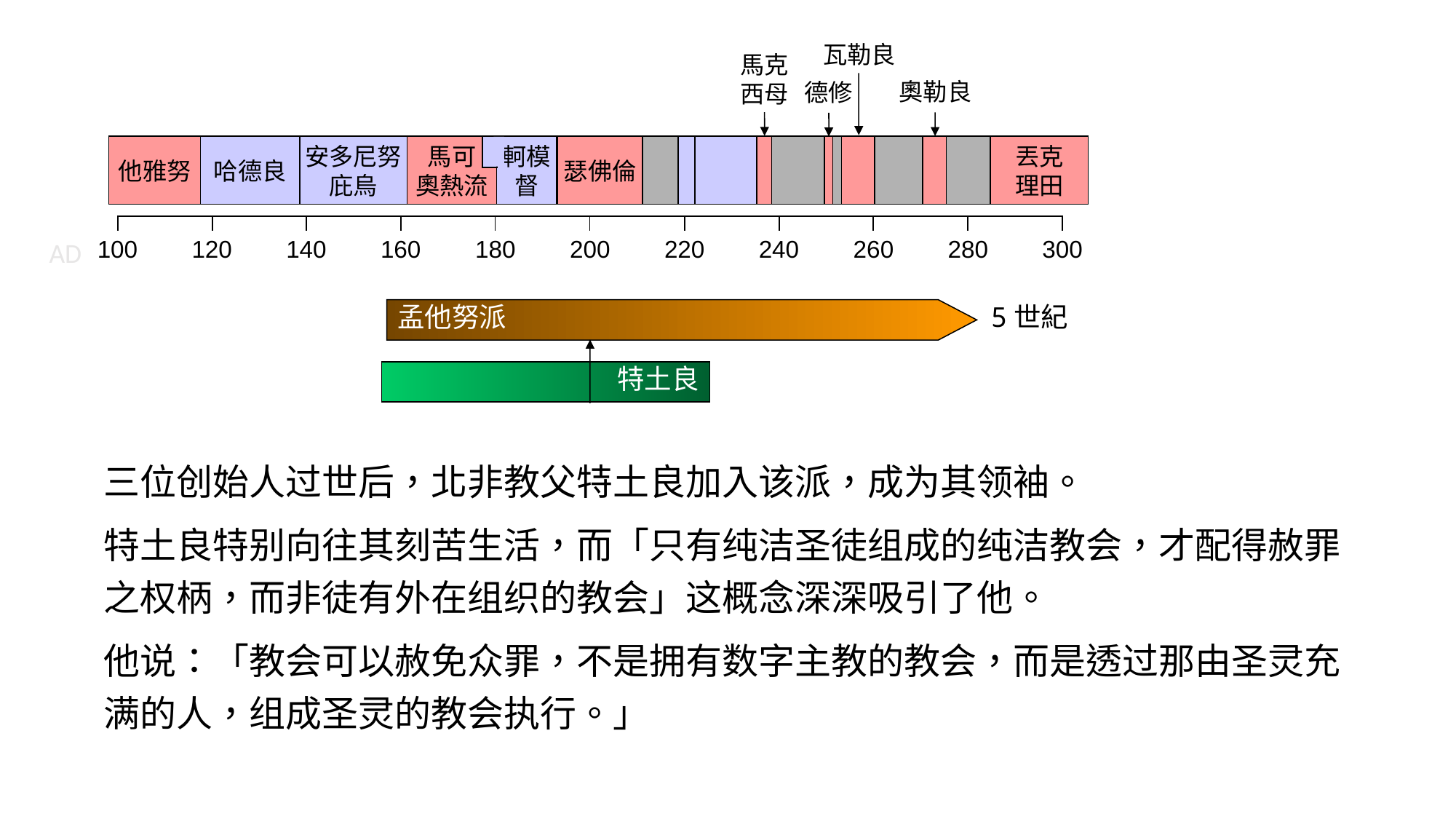

瓦勒良
馬克
西母
奧勒良
德修

他雅努
哈德良
安多尼努
庇烏
馬可
奧熱流
軻模
督

瑟佛倫

丟克
理田

|  |  |  |  |  |  |  |  |  |  |
| --- | --- | --- | --- | --- | --- | --- | --- | --- | --- |
AD
| 100 | 120 | 140 | 160 | 180 | 200 | 220 | 240 | 260 | 280 | 300 |
| --- | --- | --- | --- | --- | --- | --- | --- | --- | --- | --- |
5世紀
孟他努派

特土良
三位创始人过世后，北非教父特土良加入该派，成为其领袖。
特土良特别向往其刻苦生活，而「只有纯洁圣徒组成的纯洁教会，才配得赦罪之权柄，而非徒有外在组织的教会」这概念深深吸引了他。
他说：「教会可以赦免众罪，不是拥有数字主教的教会，而是透过那由圣灵充满的人，组成圣灵的教会执行。」